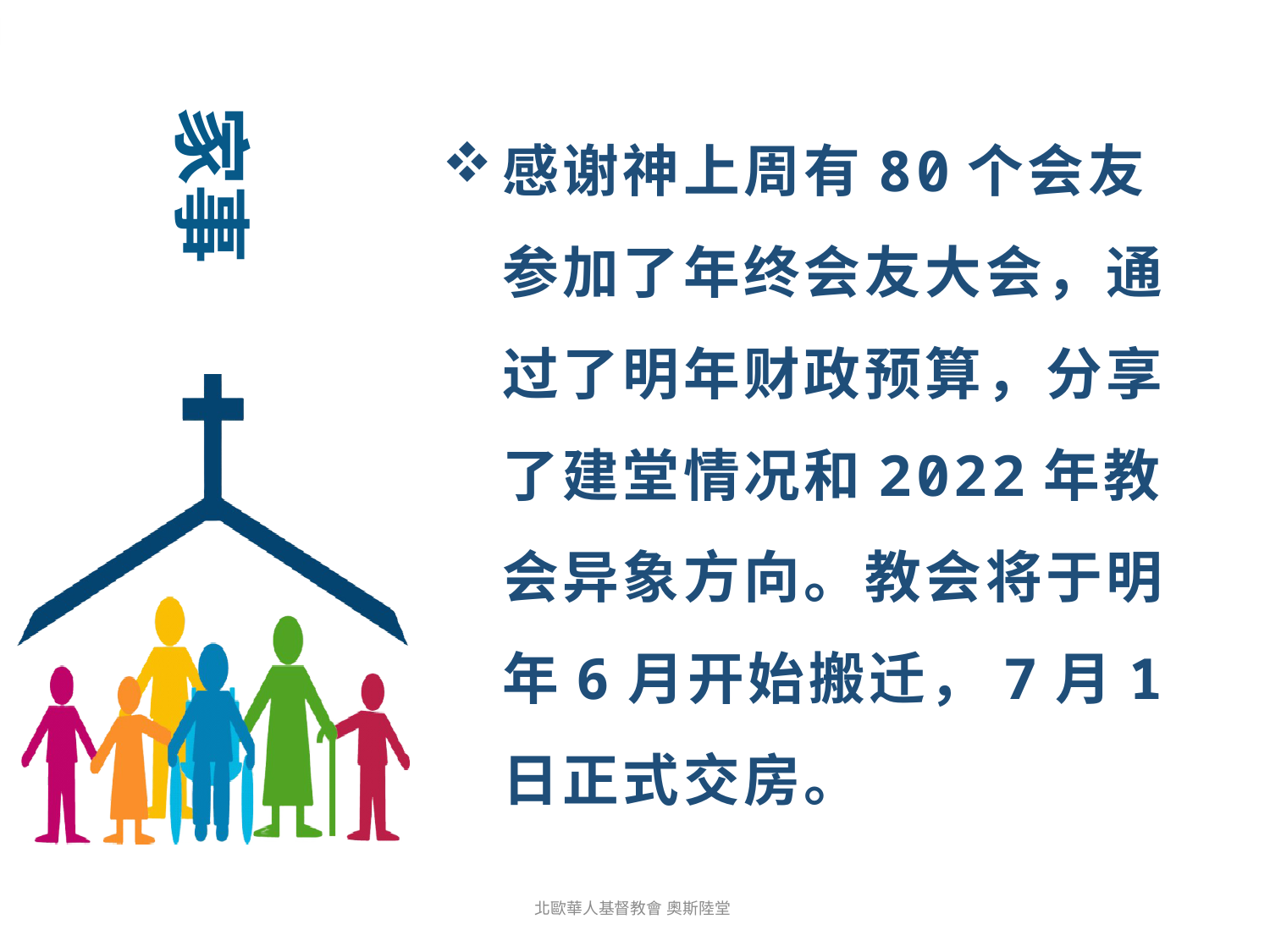

感谢神上周有80个会友参加了年终会友大会，通过了明年财政预算，分享了建堂情况和2022年教会异象方向。教会将于明年6月开始搬迁，7月1日正式交房。
北歐華人基督教會 奧斯陸堂